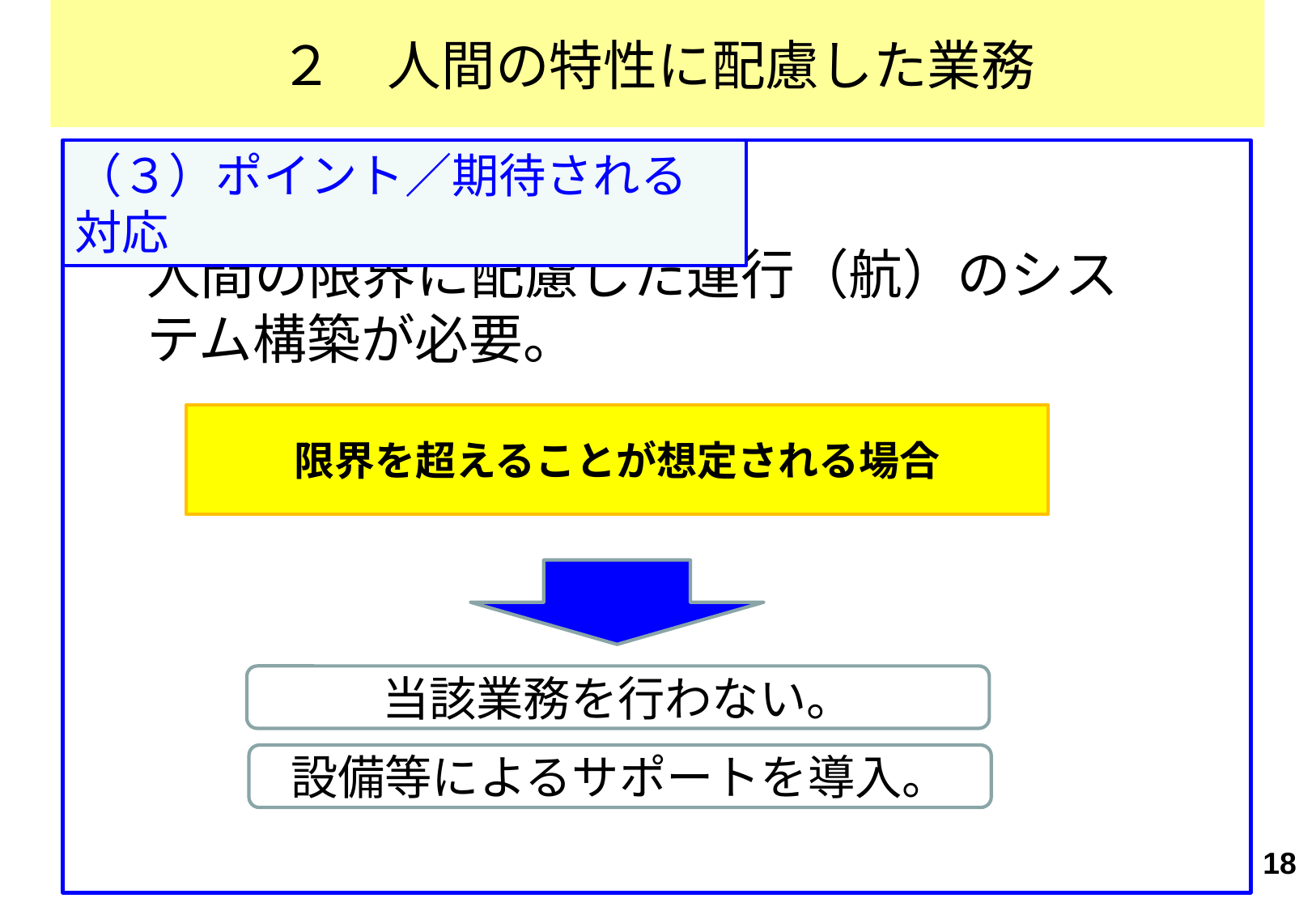

# ２　人間の特性に配慮した業務

（３）ポイント／期待される対応
人間の限界に配慮した運行（航）のシステム構築が必要。

限界を超えることが想定される場合

当該業務を行わない。
設備等によるサポートを導入。
18